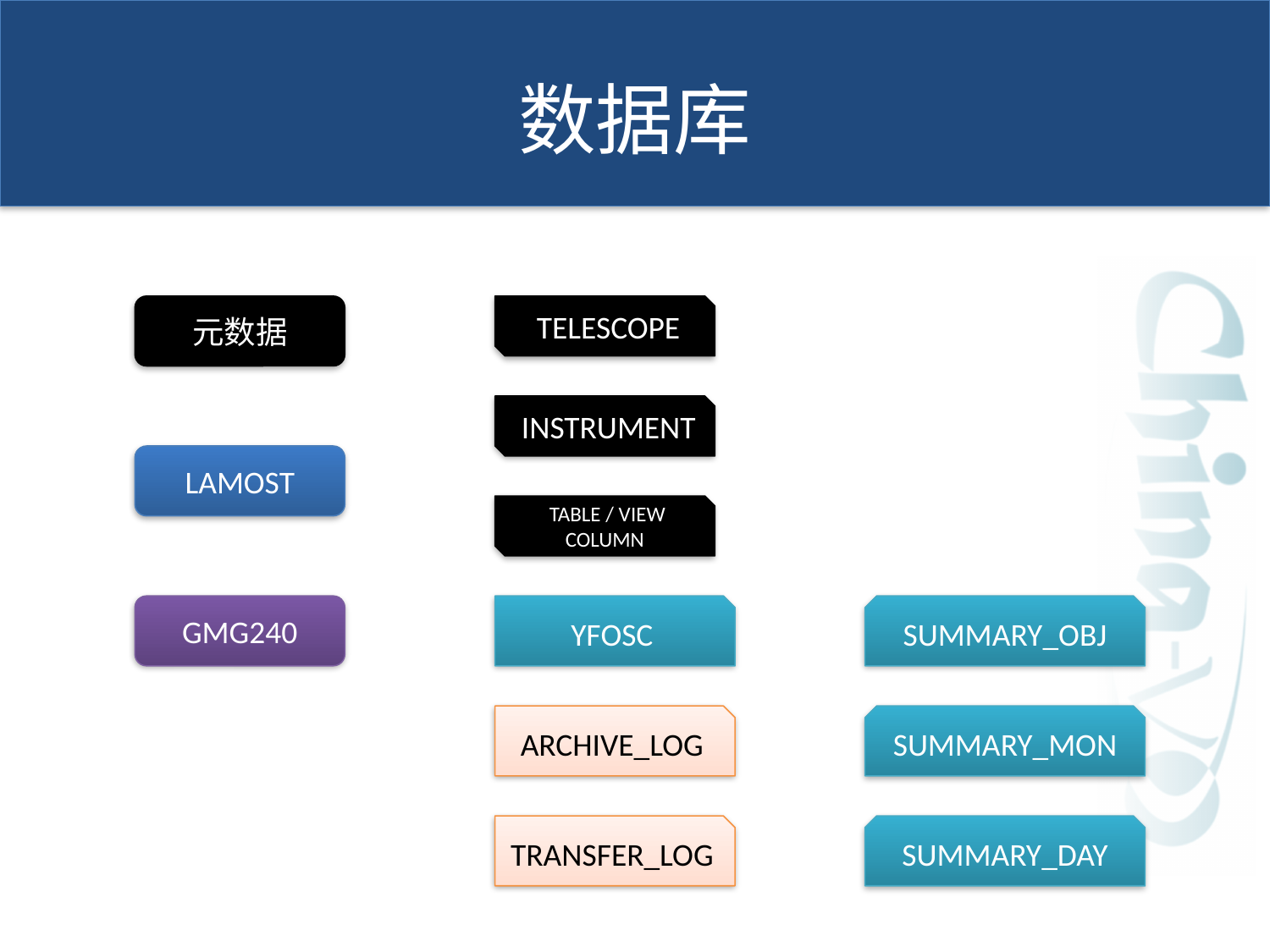

# 数据库
元数据
 TELESCOPE
 INSTRUMENT
LAMOST
 TABLE / VIEW COLUMN
GMG240
YFOSC
SUMMARY_OBJ
ARCHIVE_LOG
SUMMARY_MON
TRANSFER_LOG
SUMMARY_DAY